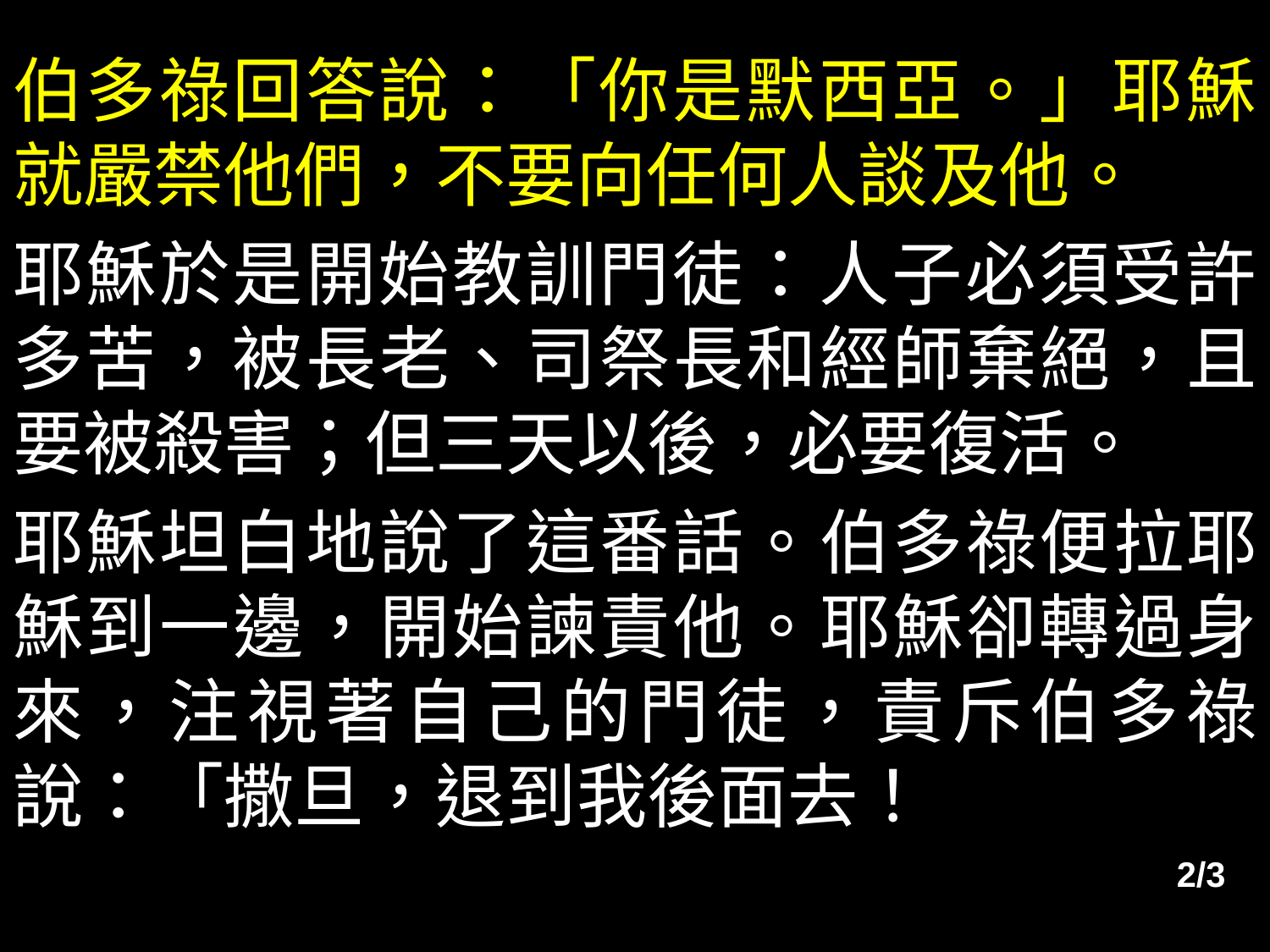

伯多祿回答說：「你是默西亞。」耶穌就嚴禁他們，不要向任何人談及他。
耶穌於是開始教訓門徒：人子必須受許多苦，被長老、司祭長和經師棄絕，且要被殺害；但三天以後，必要復活。
耶穌坦白地說了這番話。伯多祿便拉耶穌到一邊，開始諫責他。耶穌卻轉過身來，注視著自己的門徒，責斥伯多祿說：「撒旦，退到我後面去！
   2/3